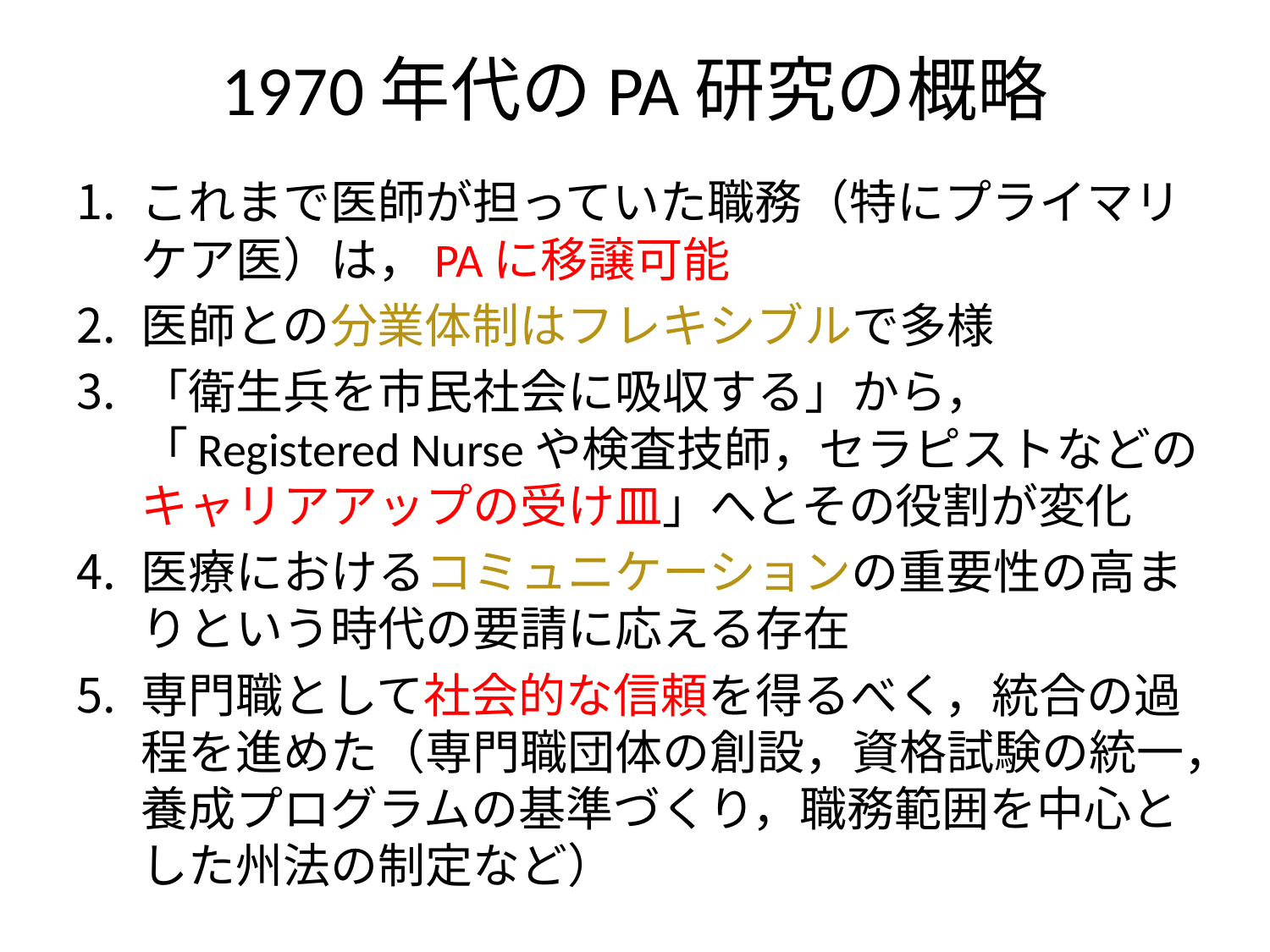

# 1970年代のPA研究の概略
これまで医師が担っていた職務（特にプライマリケア医）は，PAに移譲可能
医師との分業体制はフレキシブルで多様
「衛生兵を市民社会に吸収する」から，「Registered Nurseや検査技師，セラピストなどのキャリアアップの受け皿」へとその役割が変化
医療におけるコミュニケーションの重要性の高まりという時代の要請に応える存在
専門職として社会的な信頼を得るべく，統合の過程を進めた（専門職団体の創設，資格試験の統一，養成プログラムの基準づくり，職務範囲を中心とした州法の制定など）